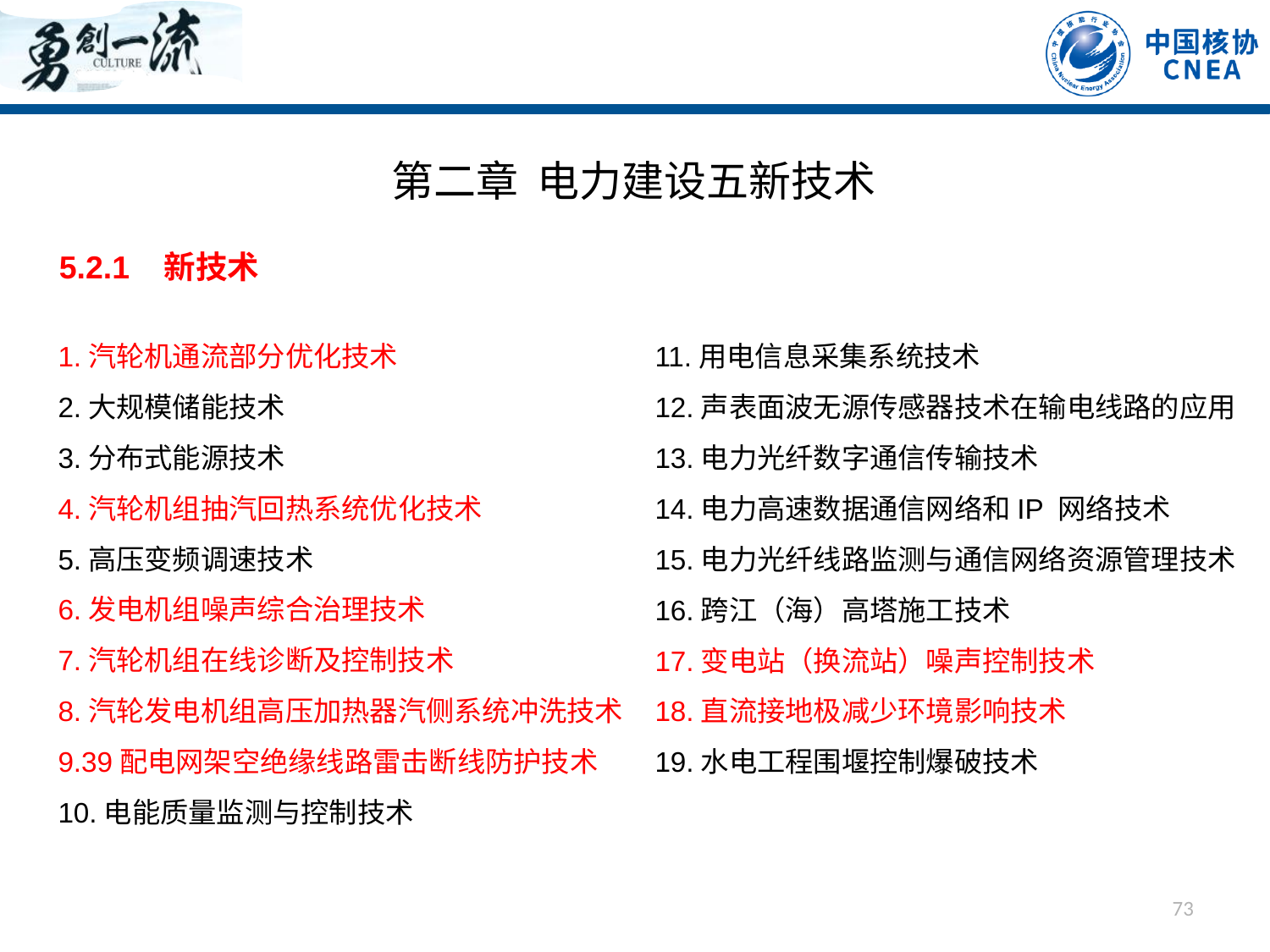

第二章  电力建设五新技术
5.2.1   新技术
1.汽轮机通流部分优化技术
2.大规模储能技术
3.分布式能源技术
4.汽轮机组抽汽回热系统优化技术
5.高压变频调速技术
6.发电机组噪声综合治理技术
7.汽轮机组在线诊断及控制技术
8.汽轮发电机组高压加热器汽侧系统冲洗技术
9.39配电网架空绝缘线路雷击断线防护技术
10.电能质量监测与控制技术
11.用电信息采集系统技术
12.声表面波无源传感器技术在输电线路的应用
13.电力光纤数字通信传输技术
14.电力高速数据通信网络和IP 网络技术
15.电力光纤线路监测与通信网络资源管理技术
16.跨江（海）高塔施工技术
17.变电站（换流站）噪声控制技术
18.直流接地极减少环境影响技术
19.水电工程围堰控制爆破技术
73